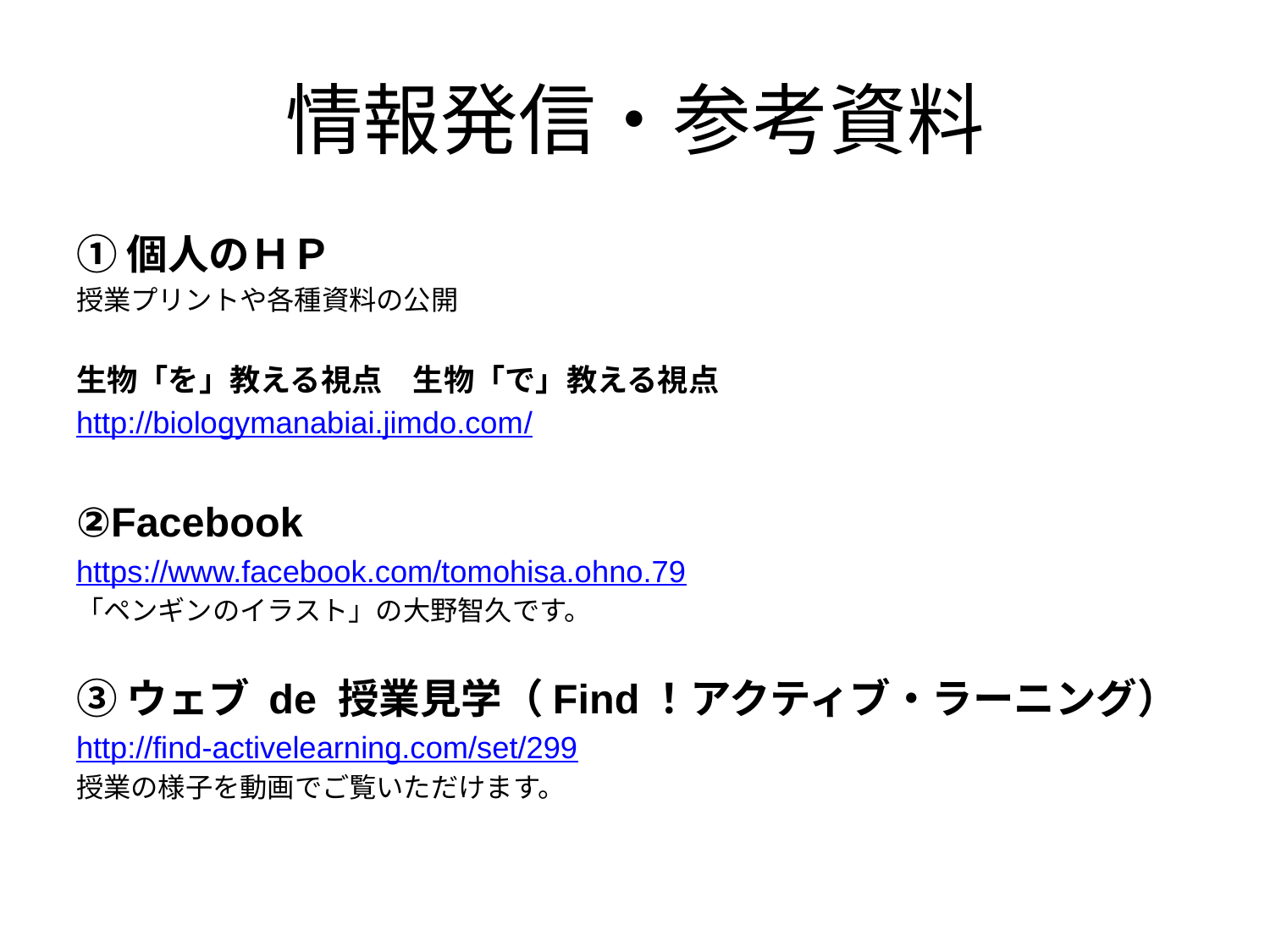

# 情報発信・参考資料
①個人のＨＰ
授業プリントや各種資料の公開

生物「を」教える視点　生物「で」教える視点
http://biologymanabiai.jimdo.com/

②Facebook
https://www.facebook.com/tomohisa.ohno.79
「ペンギンのイラスト」の大野智久です。

③ウェブ de 授業見学（Find！アクティブ・ラーニング）
http://find-activelearning.com/set/299
授業の様子を動画でご覧いただけます。